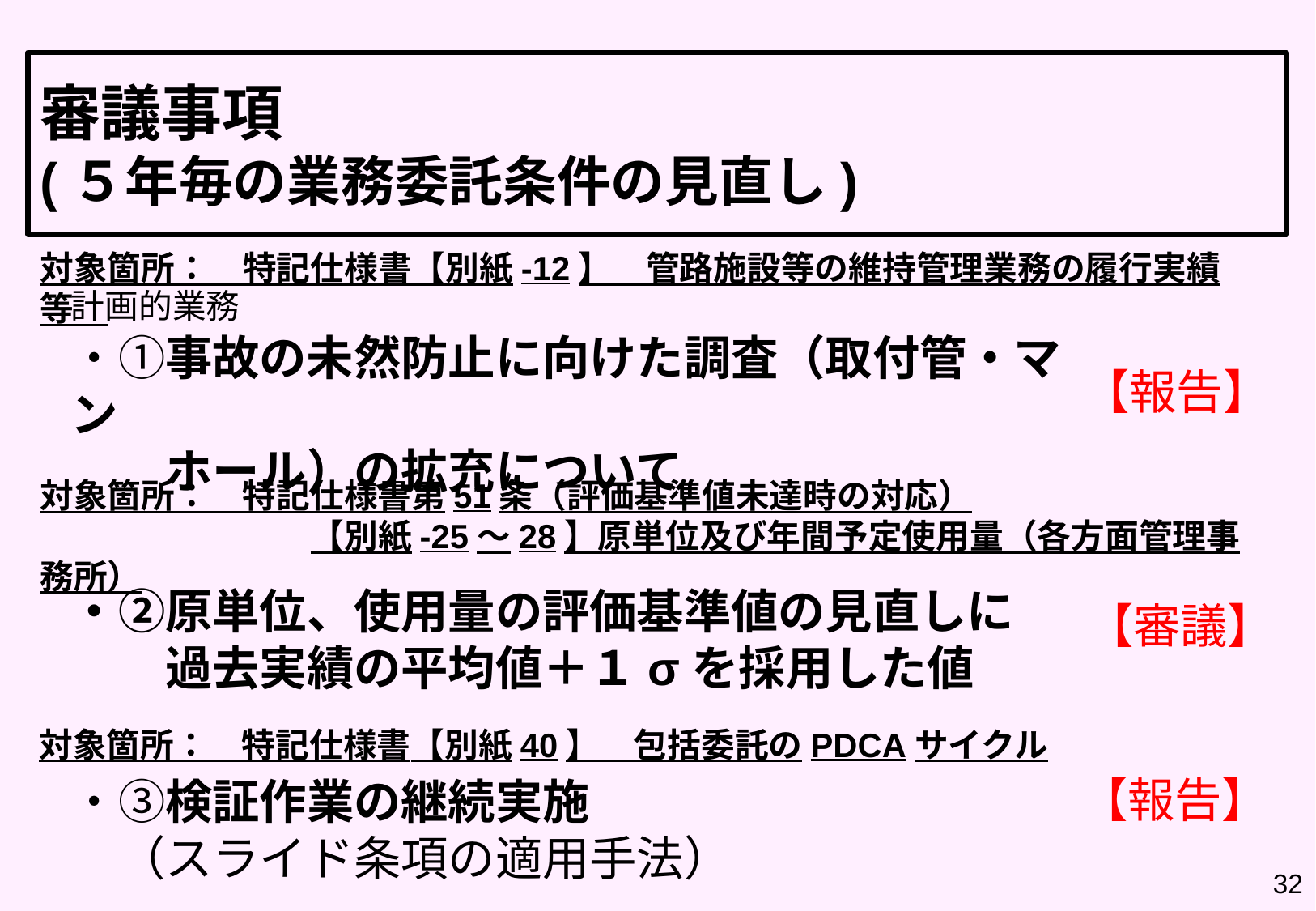

審議事項
(５年毎の業務委託条件の見直し)
対象箇所：　特記仕様書【別紙-12】　管路施設等の維持管理業務の履行実績等
計画的業務　　　
・①事故の未然防止に向けた調査（取付管・マン
　　ホール）の拡充について
【報告】
対象箇所：　特記仕様書第51条（評価基準値未達時の対応）
　　　　　　　　【別紙-25～28】原単位及び年間予定使用量（各方面管理事務所）
【審議】
・②原単位、使用量の評価基準値の見直しに
　　過去実績の平均値＋１σを採用した値
対象箇所：　特記仕様書【別紙40】　包括委託のPDCAサイクル
【報告】
・③検証作業の継続実施
　（スライド条項の適用手法）
32